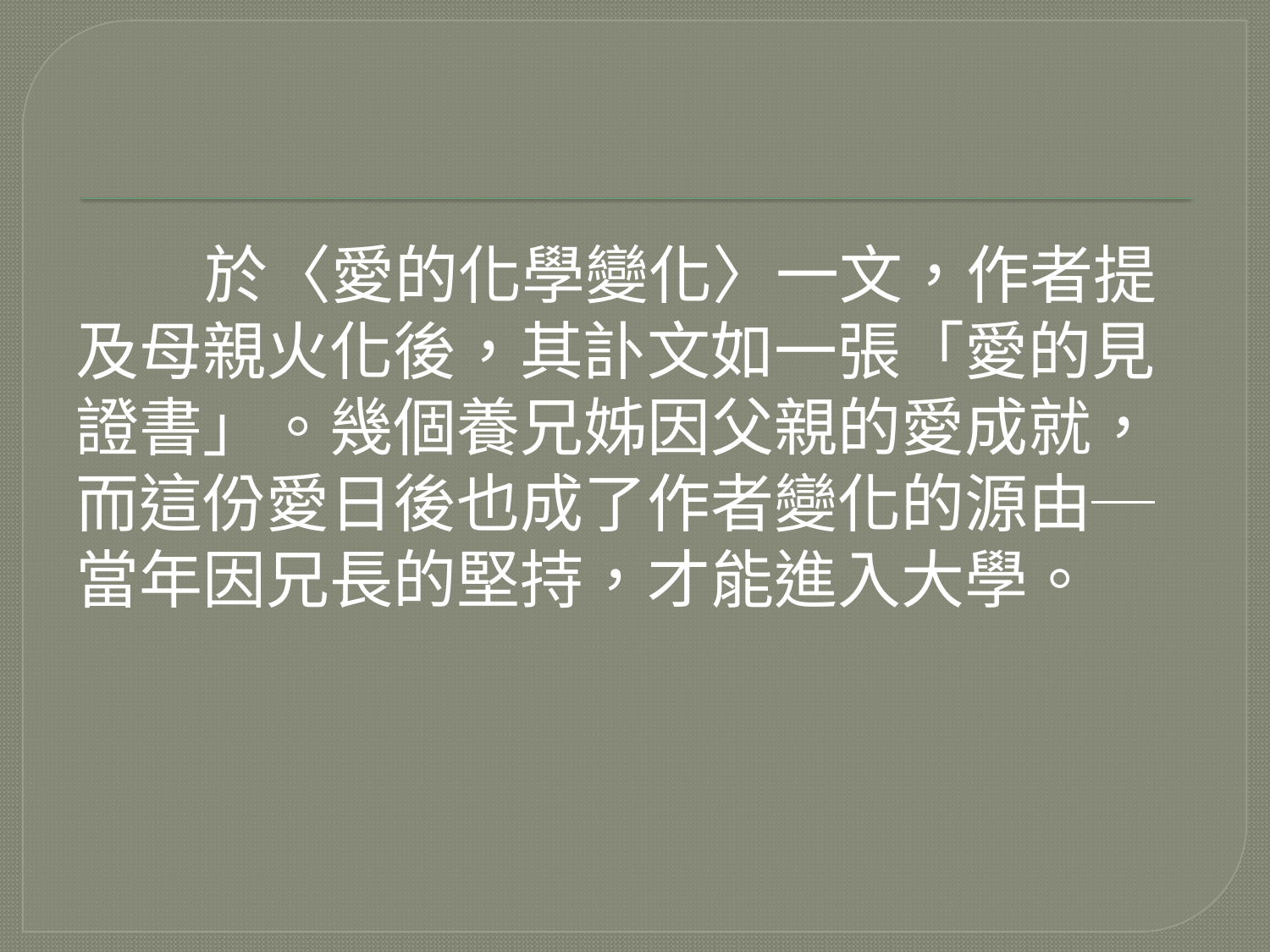

#
        於〈愛的化學變化〉一文，作者提及母親火化後，其訃文如一張「愛的見證書」。幾個養兄姊因父親的愛成就，而這份愛日後也成了作者變化的源由─當年因兄長的堅持，才能進入大學。